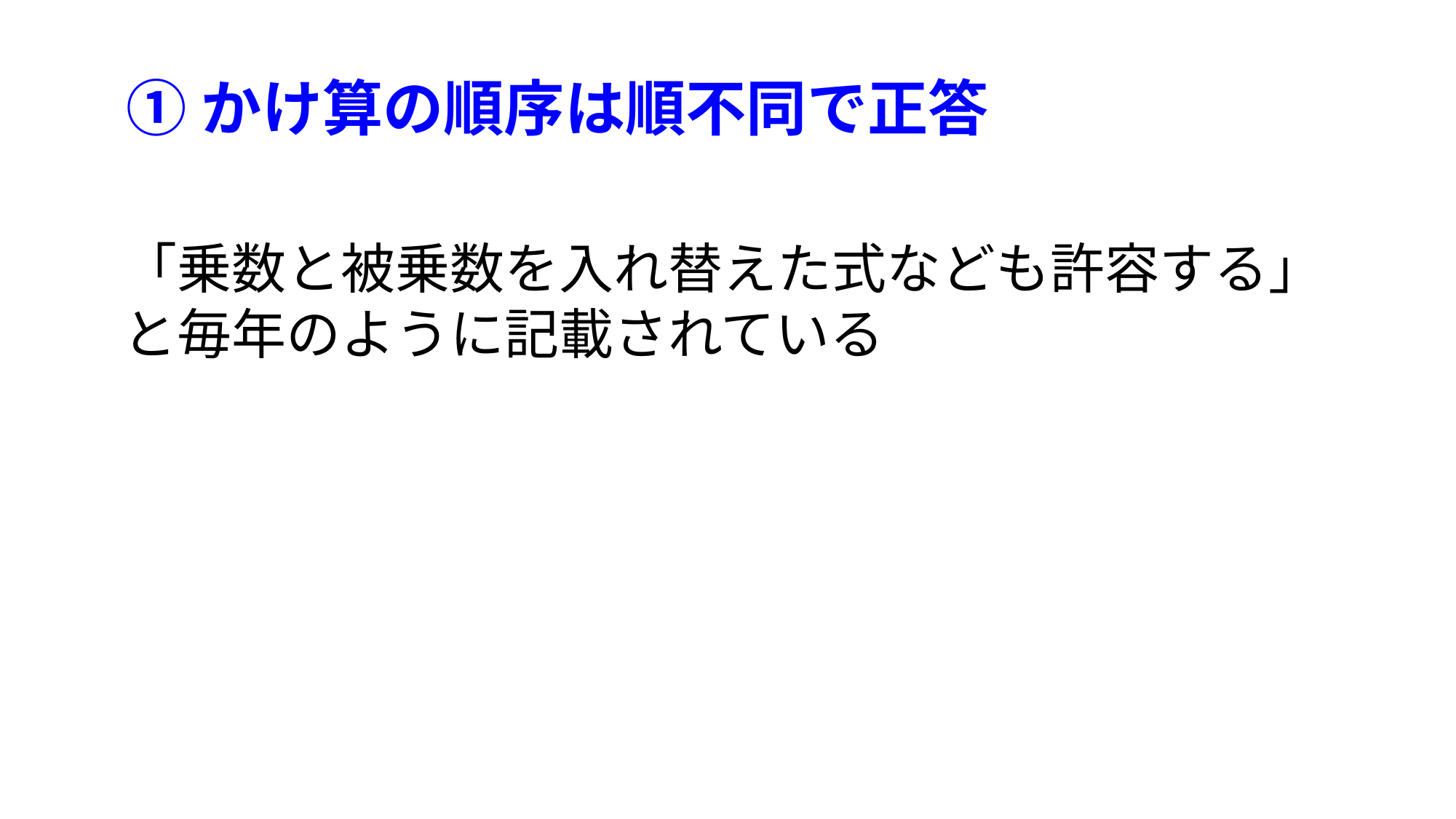

①かけ算の順序は順不同で正答
「乗数と被乗数を入れ替えた式なども許容する」と毎年のように記載されている